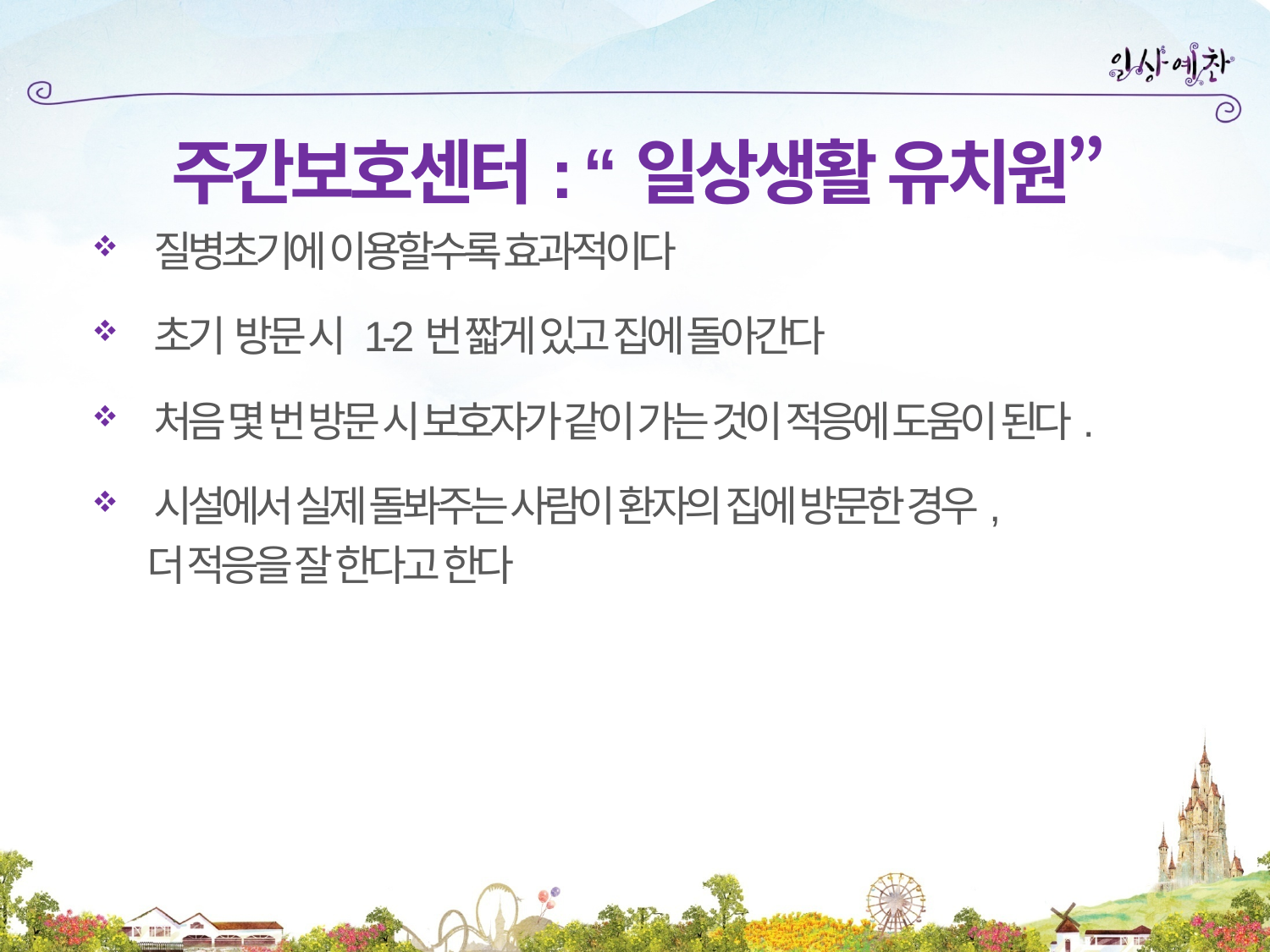

주간보호센터: “일상생활 유치원”
질병초기에 이용할수록 효과적이다

초기  방문 시 1-2번 짧게 있고 집에 돌아간다

처음 몇 번 방문 시 보호자가 같이 가는 것이 적응에 도움이 된다.

시설에서 실제 돌봐주는 사람이 환자의 집에 방문한 경우,
      더 적응을 잘 한다고 한다